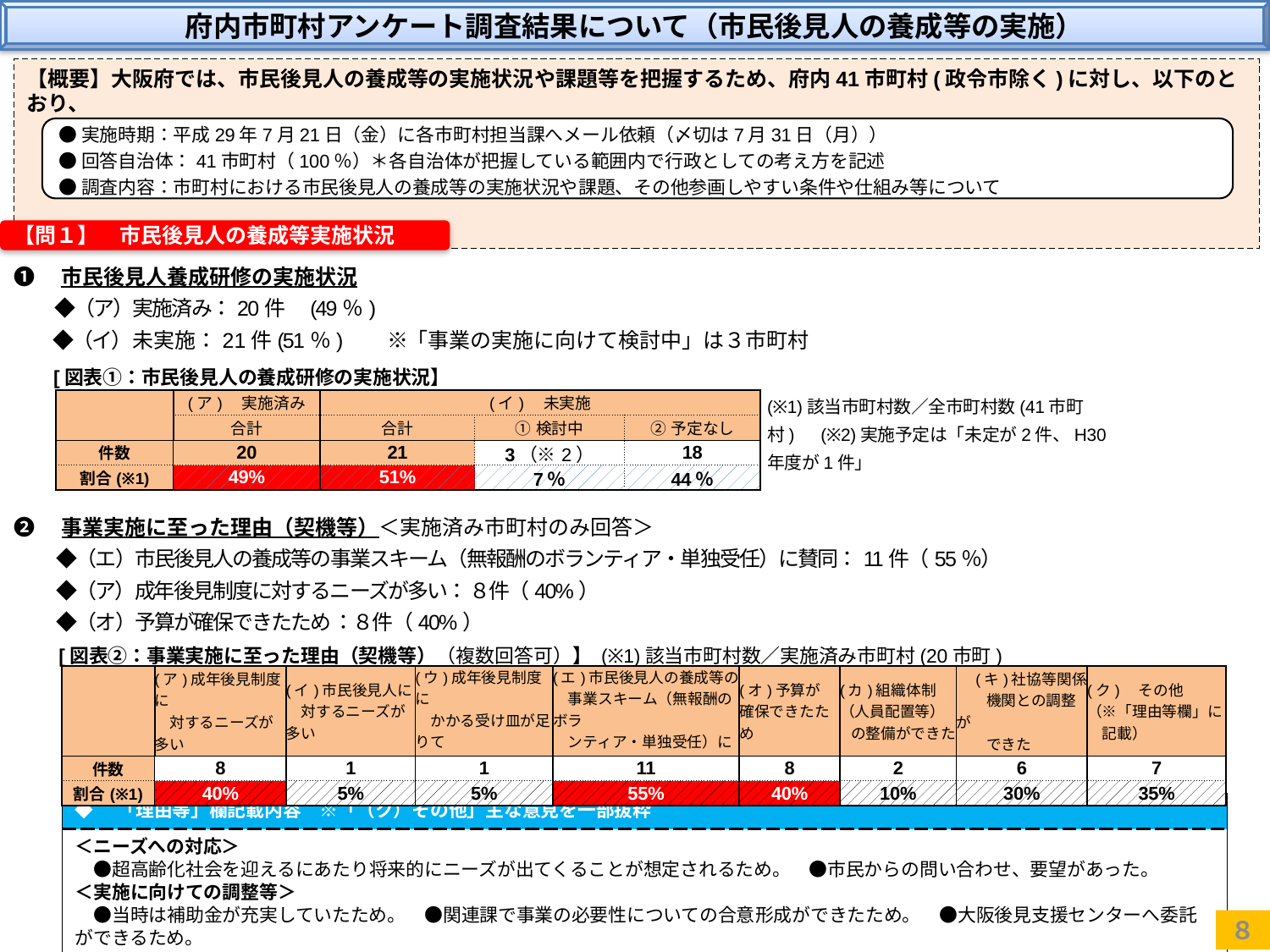

府内市町村アンケート調査結果について（市民後見人の養成等の実施）
【概要】大阪府では、市民後見人の養成等の実施状況や課題等を把握するため、府内41市町村(政令市除く)に対し、以下のとおり、
　　　　アンケート調査を実施。

●実施時期：平成29年7月21日（金）に各市町村担当課へメール依頼（〆切は7月31日（月））
●回答自治体：41市町村（100％）＊各自治体が把握している範囲内で行政としての考え方を記述
●調査内容：市町村における市民後見人の養成等の実施状況や課題、その他参画しやすい条件や仕組み等について
【問１】　市民後見人の養成等実施状況
❶　市民後見人養成研修の実施状況
　　◆（ア）実施済み：20件　(49％)
　　◆（イ）未実施：21件(51％)　　※「事業の実施に向けて検討中」は３市町村
[図表①：市民後見人の養成研修の実施状況】
(※1)該当市町村数／全市町村数(41市町村)　(※2)実施予定は「未定が2件、H30年度が1件」
|  | (ア)　実施済み | (イ)　未実施 |  |  |
| --- | --- | --- | --- | --- |
|  | 合計 | 合計 | ①検討中 | ②予定なし |
| 件数 | 20 | 21 | 3（※2） | 18 |
| 割合(※1) | 49% | 51% | 7％ | 44％ |
❷　事業実施に至った理由（契機等）＜実施済み市町村のみ回答＞
　　 ◆（エ）市民後見人の養成等の事業スキーム（無報酬のボランティア・単独受任）に賛同：11件（55％）
　 　◆（ア）成年後見制度に対するニーズが多い： ８件（40%）
　 　◆（オ）予算が確保できたため ：８件（40%）
[図表②：事業実施に至った理由（契機等）（複数回答可）】 (※1)該当市町村数／実施済み市町村(20市町)
|  | (ア)成年後見制度に 　対するニーズが多い | (イ)市民後見人に 　対するニーズが多い | (ウ)成年後見制度に 　かかる受け皿が足りて 　ない | (エ)市民後見人の養成等の 　事業スキーム（無報酬のボラ 　ンティア・単独受任）に賛同 | (オ)予算が 確保できたため | (カ)組織体制 （人員配置等） の整備ができた | (キ)社協等関係 　　機関との調整が 　　できた | (ク)　その他 （※「理由等欄」に 　記載） |
| --- | --- | --- | --- | --- | --- | --- | --- | --- |
| 件数 | 8 | 1 | 1 | 11 | 8 | 2 | 6 | 7 |
| 割合(※1) | 40% | 5% | 5% | 55% | 40% | 10% | 30% | 35% |
| ◆　「理由等」欄記載内容　※「（ク）その他」主な意見を一部抜粋 |
| --- |
| ＜ニーズへの対応＞ 　●超高齢化社会を迎えるにあたり将来的にニーズが出てくることが想定されるため。　●市民からの問い合わせ、要望があった。 ＜実施に向けての調整等＞ 　●当時は補助金が充実していたため。　●関連課で事業の必要性についての合意形成ができたため。　●大阪後見支援センターへ委託ができるため。 |
８